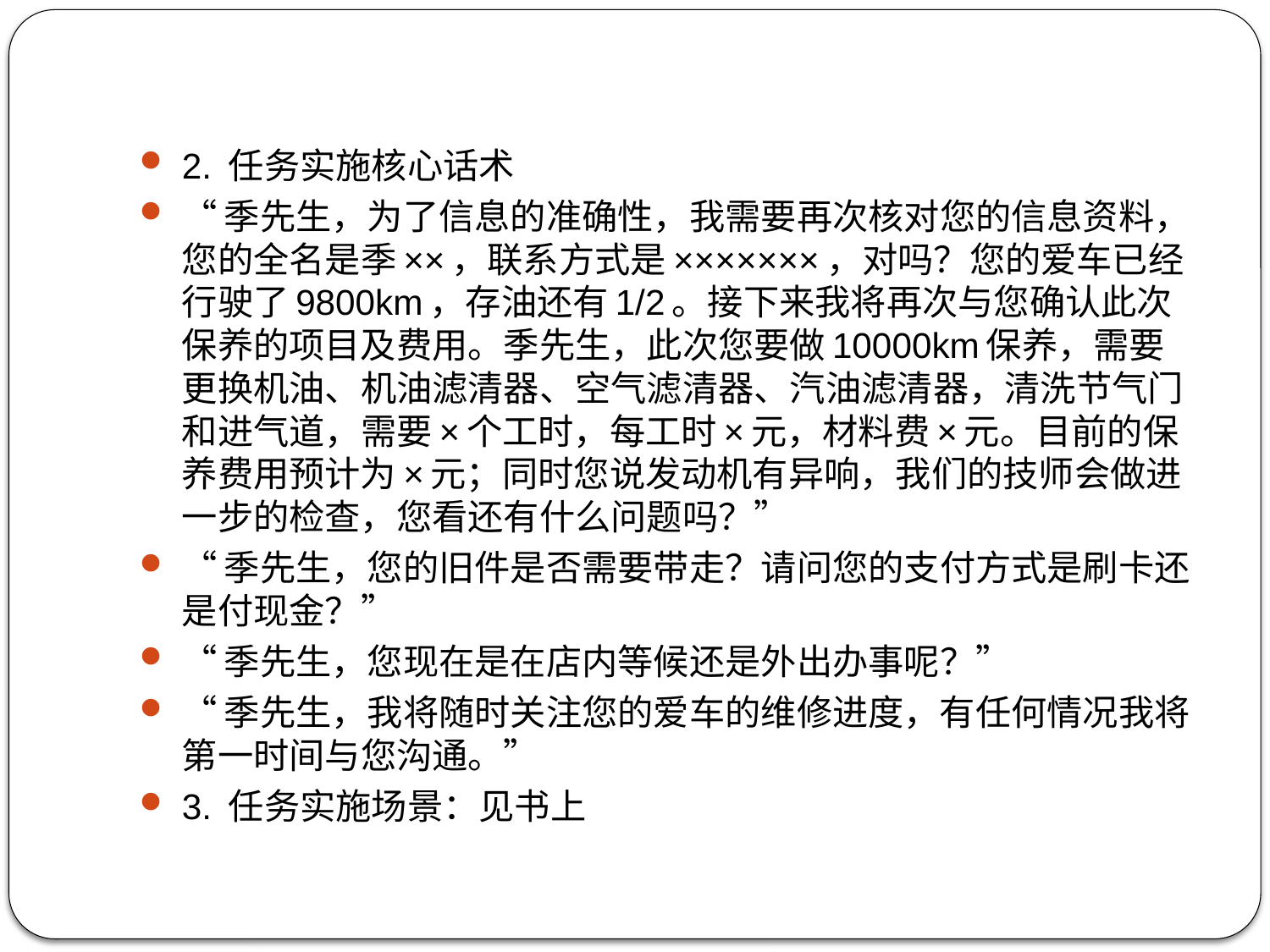

2. 任务实施核心话术
“季先生，为了信息的准确性，我需要再次核对您的信息资料，您的全名是季××，联系方式是×××××××，对吗？您的爱车已经行驶了9800km，存油还有1/2。接下来我将再次与您确认此次保养的项目及费用。季先生，此次您要做10000km保养，需要更换机油、机油滤清器、空气滤清器、汽油滤清器，清洗节气门和进气道，需要×个工时，每工时×元，材料费×元。目前的保养费用预计为×元；同时您说发动机有异响，我们的技师会做进一步的检查，您看还有什么问题吗？”
“季先生，您的旧件是否需要带走？请问您的支付方式是刷卡还是付现金？”
“季先生，您现在是在店内等候还是外出办事呢？”
“季先生，我将随时关注您的爱车的维修进度，有任何情况我将第一时间与您沟通。”
3. 任务实施场景：见书上